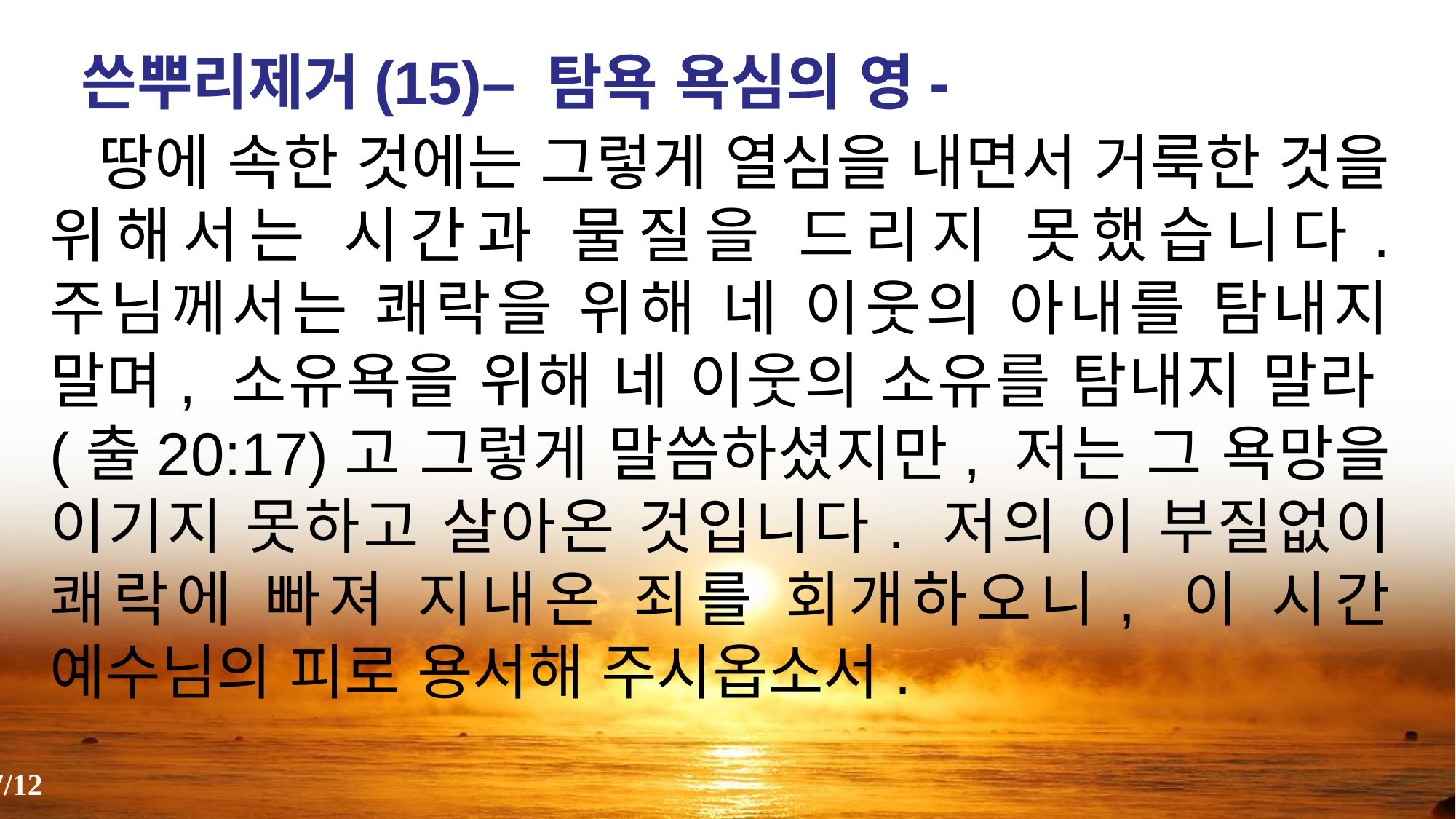

쓴뿌리제거(15)– 탐욕 욕심의 영-
  땅에 속한 것에는 그렇게 열심을 내면서 거룩한 것을 위해서는 시간과 물질을 드리지 못했습니다. 주님께서는 쾌락을 위해 네 이웃의 아내를 탐내지 말며, 소유욕을 위해 네 이웃의 소유를 탐내지 말라(출20:17)고 그렇게 말씀하셨지만, 저는 그 욕망을 이기지 못하고 살아온 것입니다. 저의 이 부질없이 쾌락에 빠져 지내온 죄를 회개하오니, 이 시간 예수님의 피로 용서해 주시옵소서.